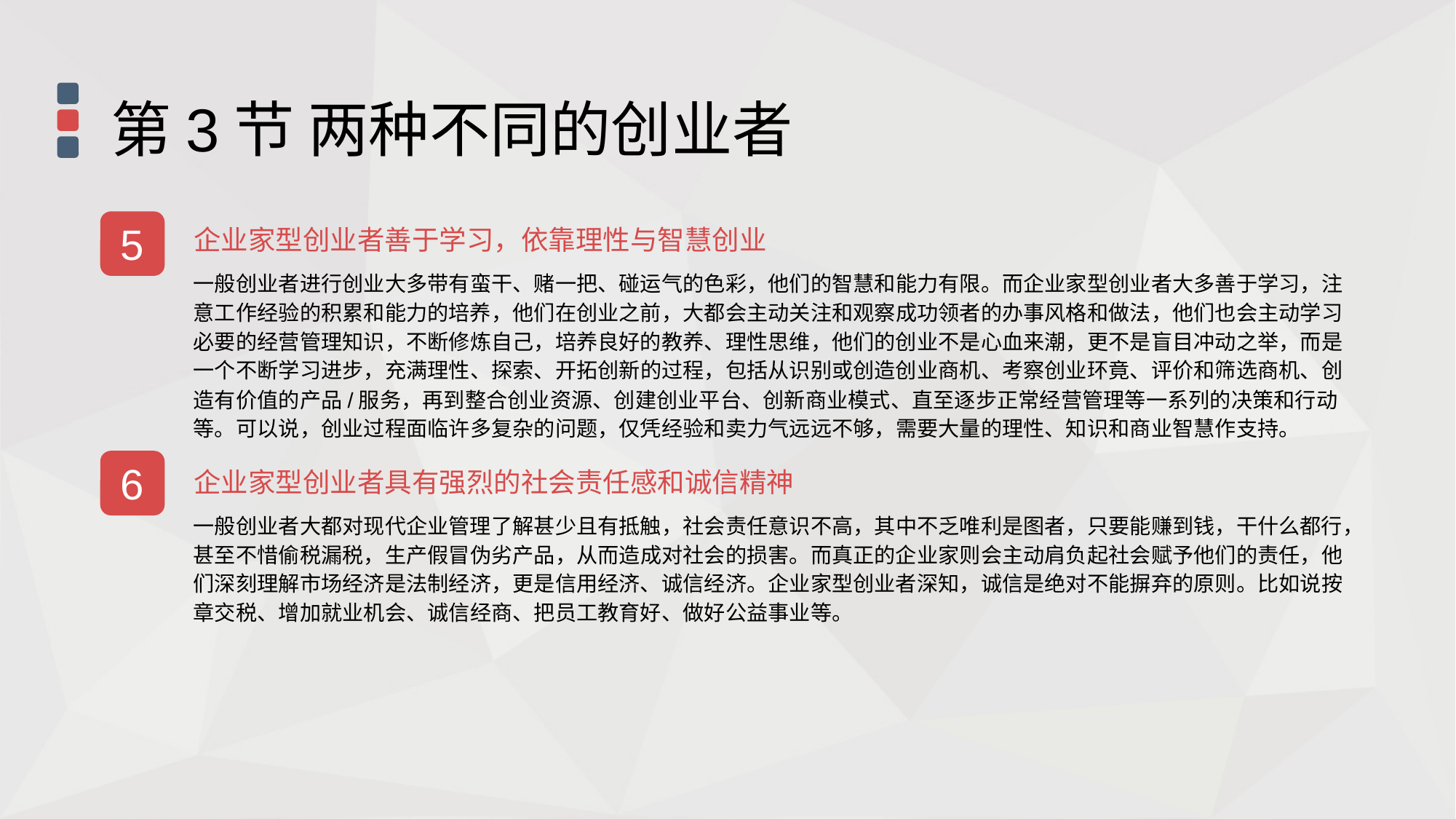

第3节 两种不同的创业者
5
企业家型创业者善于学习，依靠理性与智慧创业
一般创业者进行创业大多带有蛮干、赌一把、碰运气的色彩，他们的智慧和能力有限。而企业家型创业者大多善于学习，注意工作经验的积累和能力的培养，他们在创业之前，大都会主动关注和观察成功领者的办事风格和做法，他们也会主动学习必要的经营管理知识，不断修炼自己，培养良好的教养、理性思维，他们的创业不是心血来潮，更不是盲目冲动之举，而是一个不断学习进步，充满理性、探索、开拓创新的过程，包括从识别或创造创业商机、考察创业环竟、评价和筛选商机、创造有价值的产品/服务，再到整合创业资源、创建创业平台、创新商业模式、直至逐步正常经营管理等一系列的决策和行动等。可以说，创业过程面临许多复杂的问题，仅凭经验和卖力气远远不够，需要大量的理性、知识和商业智慧作支持。
6
企业家型创业者具有强烈的社会责任感和诚信精神
一般创业者大都对现代企业管理了解甚少且有抵触，社会责任意识不高，其中不乏唯利是图者，只要能赚到钱，干什么都行，甚至不惜偷税漏税，生产假冒伪劣产品，从而造成对社会的损害。而真正的企业家则会主动肩负起社会赋予他们的责任，他们深刻理解市场经济是法制经济，更是信用经济、诚信经济。企业家型创业者深知，诚信是绝对不能摒弃的原则。比如说按章交税、增加就业机会、诚信经商、把员工教育好、做好公益事业等。